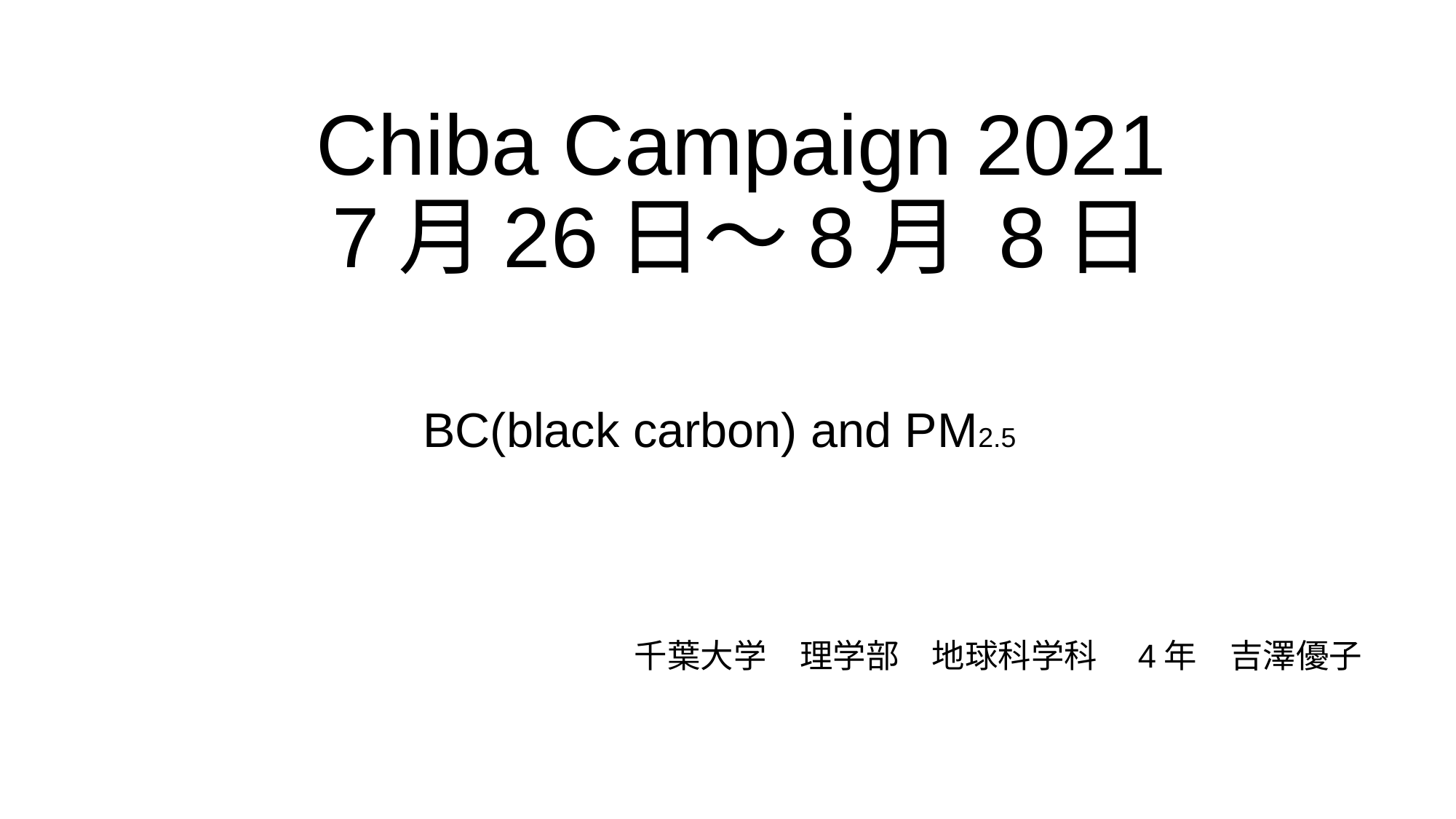

# Chiba Campaign 2021 7月26日～8月 8日
BC(black carbon) and PM2.5
千葉大学　理学部　地球科学科　4年　吉澤優子